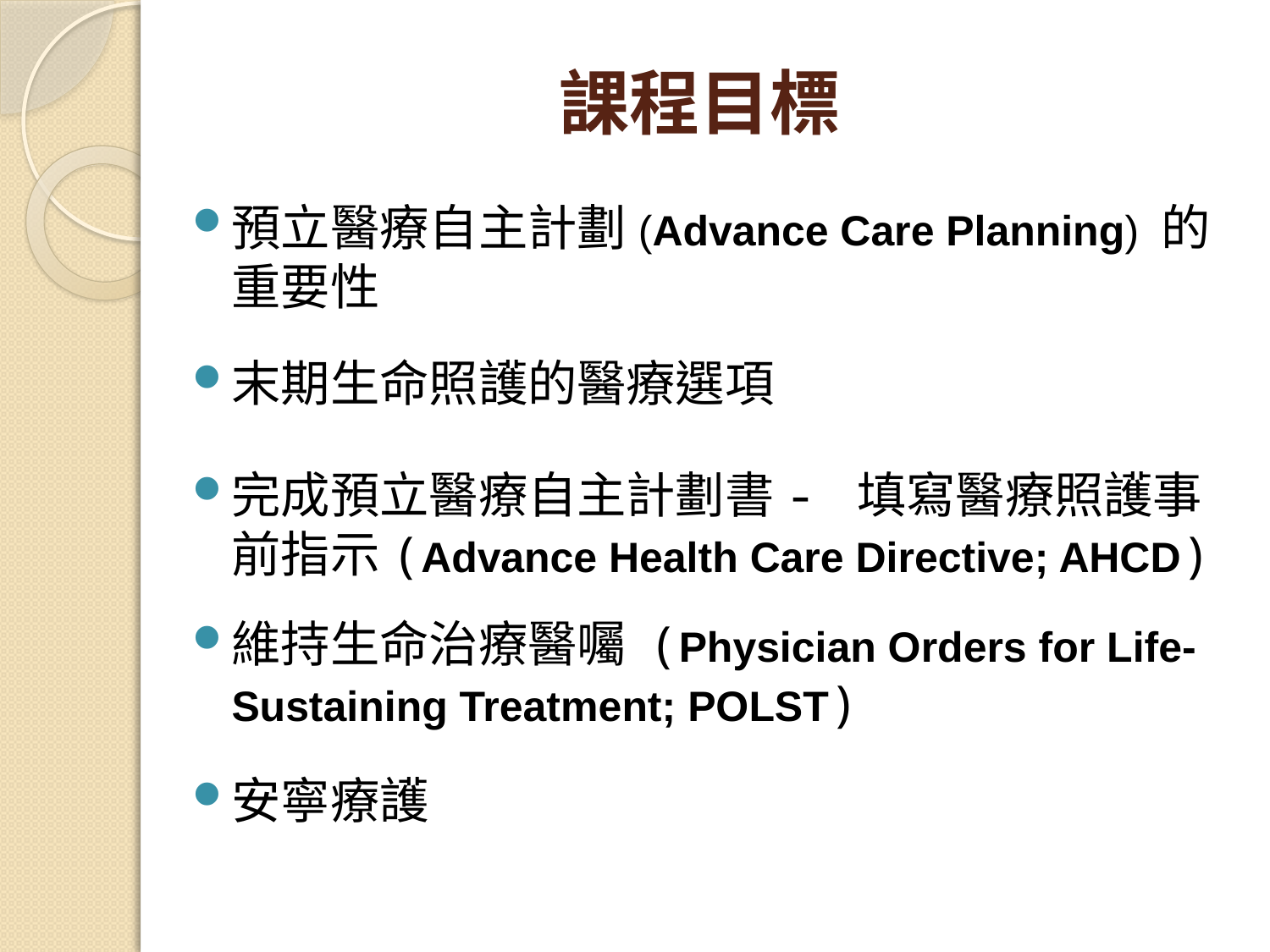

# 課程目標
預立醫療自主計劃(Advance Care Planning) 的重要性

末期生命照護的醫療選項

完成預立醫療自主計劃書- 填寫醫療照護事前指示(Advance Health Care Directive; AHCD)

維持生命治療醫囑 (Physician Orders for Life-Sustaining Treatment; POLST)

安寧療護